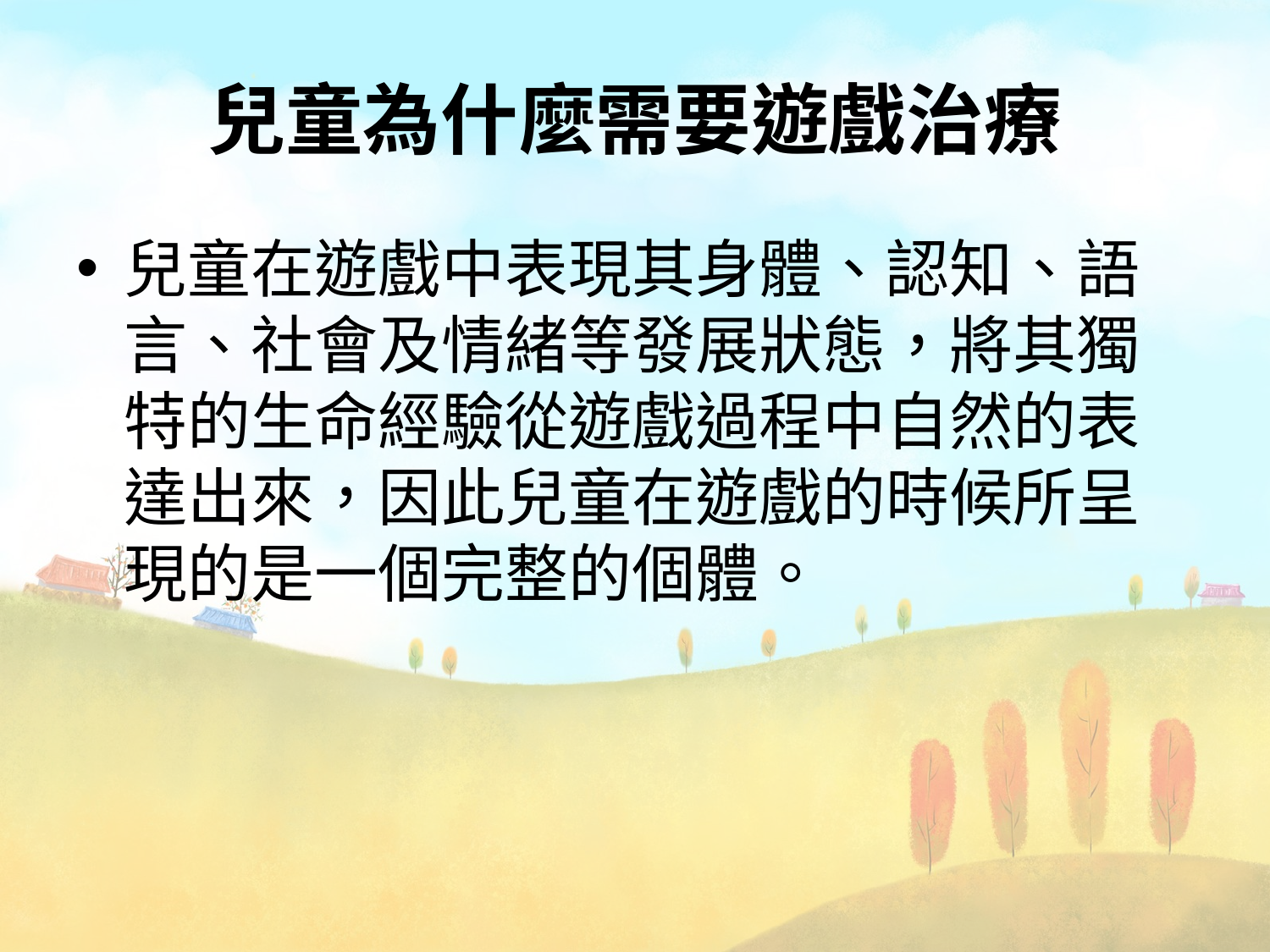

# 兒童為什麼需要遊戲治療
兒童在遊戲中表現其身體、認知、語言、社會及情緒等發展狀態，將其獨特的生命經驗從遊戲過程中自然的表達出來，因此兒童在遊戲的時候所呈現的是一個完整的個體。